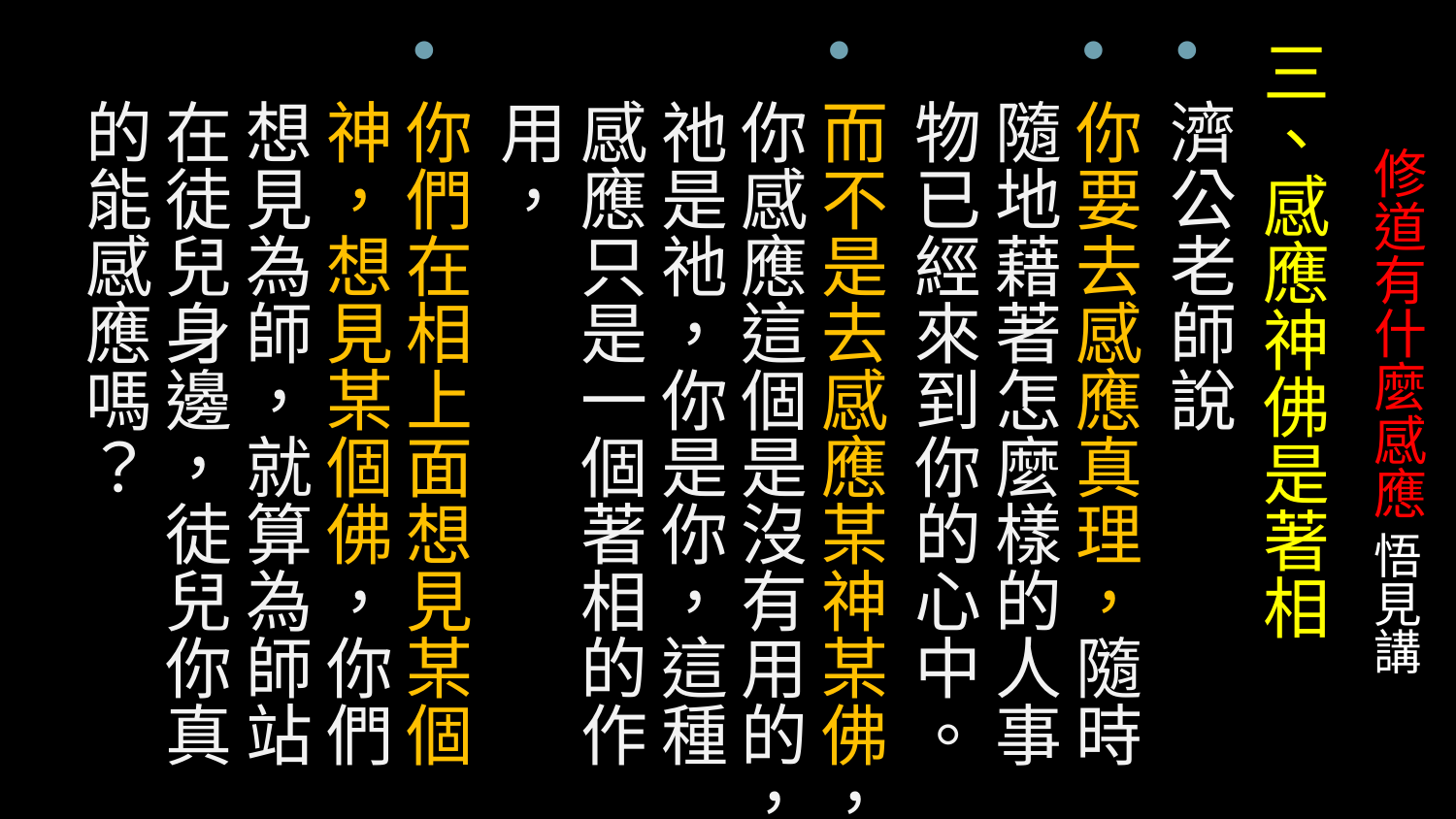

三、感應神佛是著相
濟公老師說
你要去感應真理，隨時隨地藉著怎麼樣的人事物已經來到你的心中。
而不是去感應某神某佛，你感應這個是沒有用的，祂是祂，你是你，這種感應只是一個著相的作用，
你們在相上面想見某個神，想見某個佛，你們想見為師，就算為師站在徒兒身邊，徒兒你真的能感應嗎？

# 修道有什麼感應 悟見講